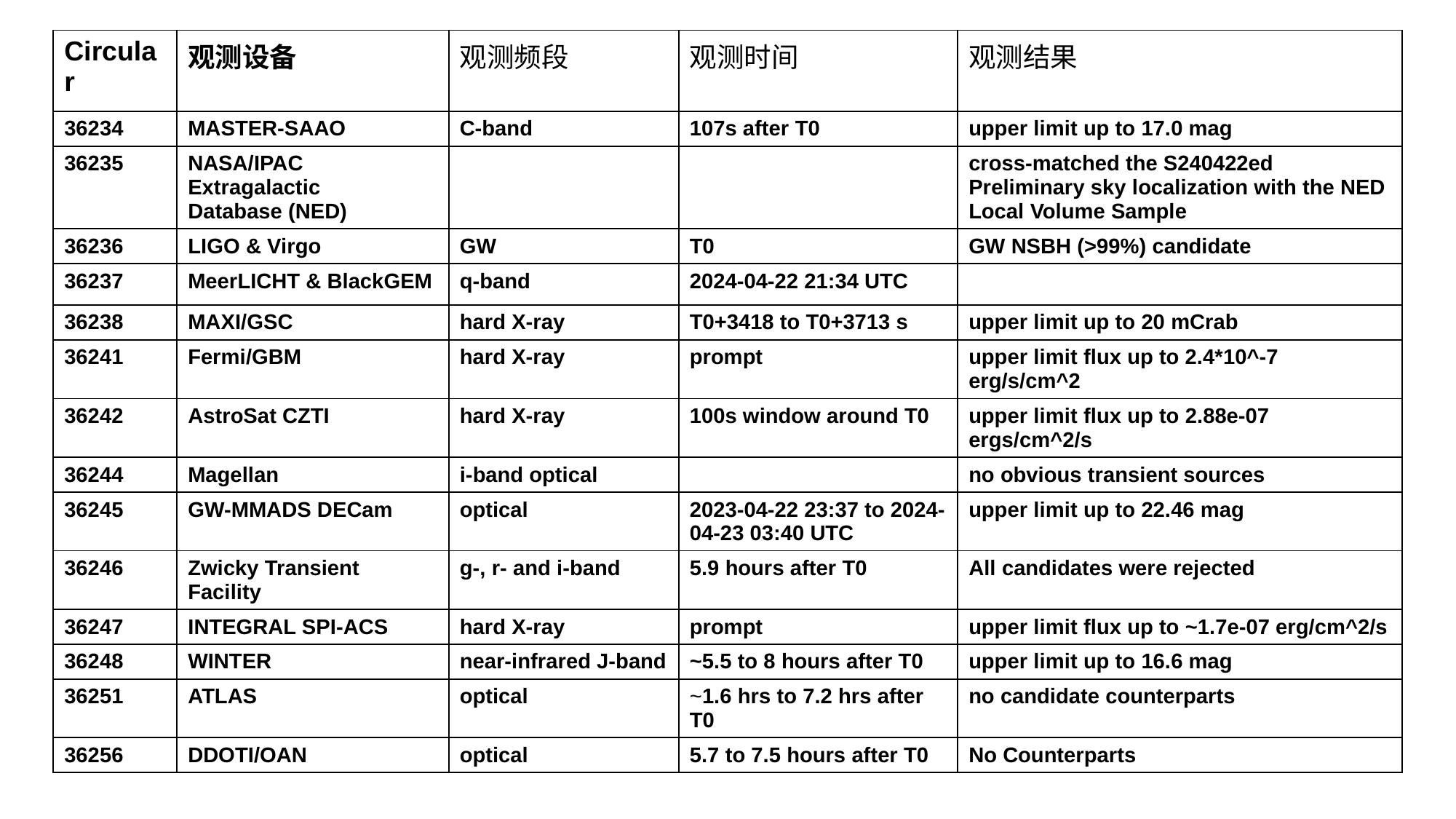

| Circular | 观测设备 | 观测频段 | 观测时间 | 观测结果 |
| --- | --- | --- | --- | --- |
| 36234 | MASTER-SAAO | C-band | 107s after T0 | upper limit up to 17.0 mag |
| 36235 | NASA/IPAC Extragalactic Database (NED) |  |  | cross-matched the S240422ed Preliminary sky localization with the NED Local Volume Sample |
| 36236 | LIGO & Virgo | GW | T0 | GW NSBH (>99%) candidate |
| 36237 | MeerLICHT & BlackGEM | q-band | 2024-04-22 21:34 UTC |  |
| 36238 | MAXI/GSC | hard X-ray | T0+3418 to T0+3713 s | upper limit up to 20 mCrab |
| 36241 | Fermi/GBM | hard X-ray | prompt | upper limit flux up to 2.4\*10^-7 erg/s/cm^2 |
| 36242 | AstroSat CZTI | hard X-ray | 100s window around T0 | upper limit flux up to 2.88e-07 ergs/cm^2/s |
| 36244 | Magellan | i-band optical |  | no obvious transient sources |
| 36245 | GW-MMADS DECam | optical | 2023-04-22 23:37 to 2024-04-23 03:40 UTC | upper limit up to 22.46 mag |
| 36246 | Zwicky Transient Facility | g-, r- and i-band | 5.9 hours after T0 | All candidates were rejected |
| 36247 | INTEGRAL SPI-ACS | hard X-ray | prompt | upper limit flux up to ~1.7e-07 erg/cm^2/s |
| 36248 | WINTER | near-infrared J-band | ~5.5 to 8 hours after T0 | upper limit up to 16.6 mag |
| 36251 | ATLAS | optical | ~1.6 hrs to 7.2 hrs after T0 | no candidate counterparts |
| 36256 | DDOTI/OAN | optical | 5.7 to 7.5 hours after T0 | No Counterparts |